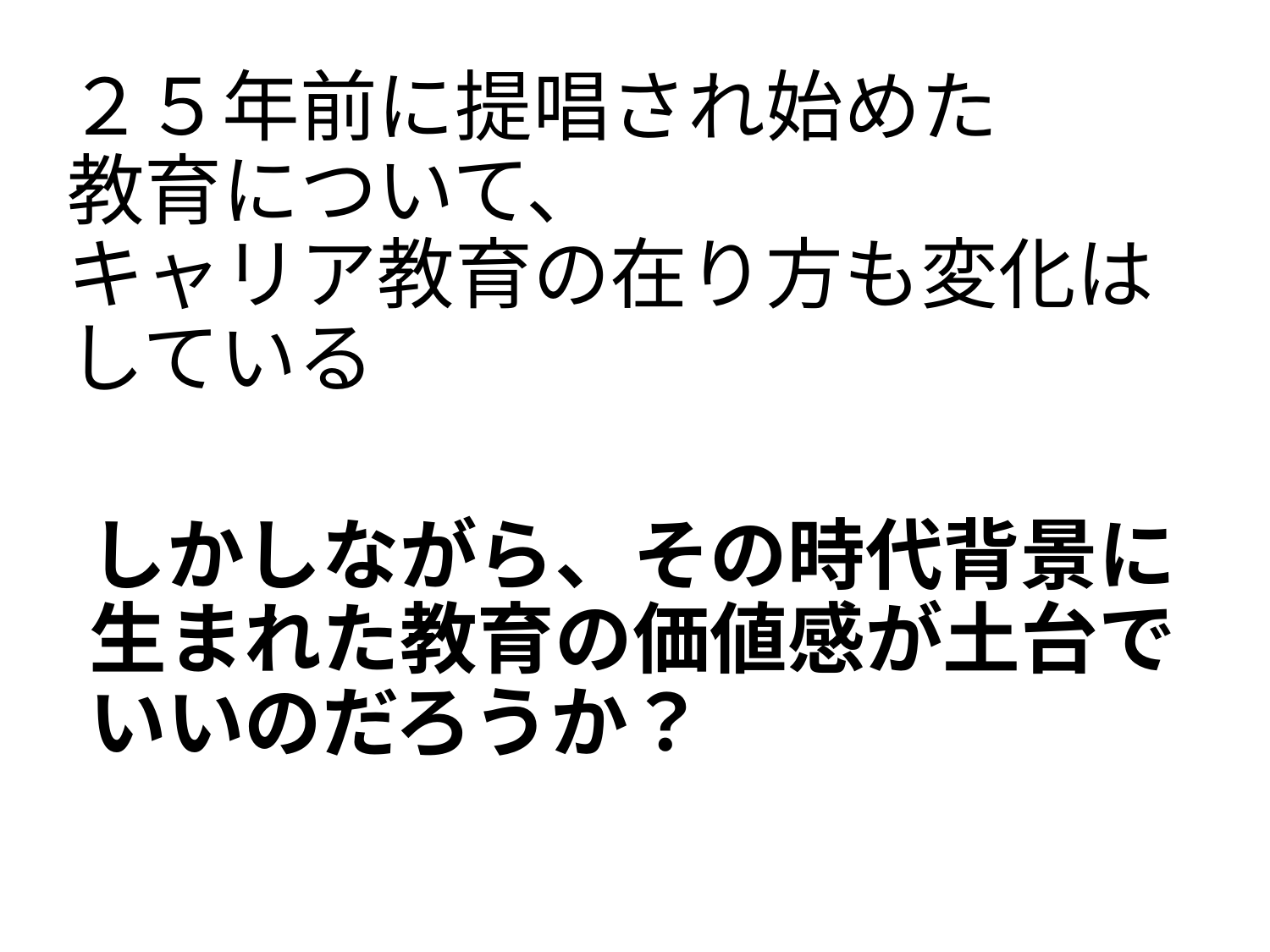

# ２５年前に提唱され始めた 教育について、 キャリア教育の在り方も変化はしている
しかしながら、その時代背景に生まれた教育の価値感が土台で
いいのだろうか？